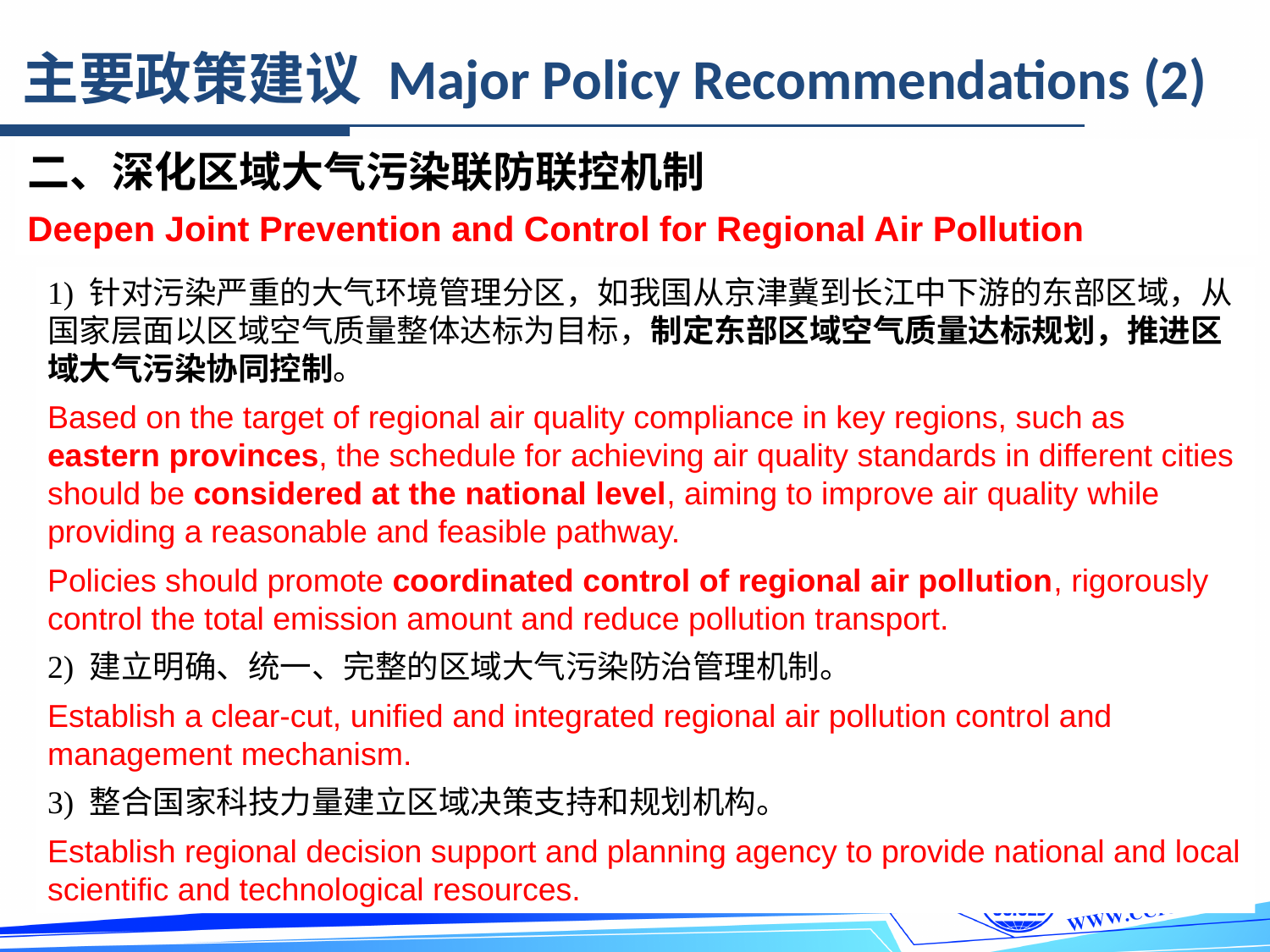

主要政策建议 Major Policy Recommendations (2)
二、深化区域大气污染联防联控机制
Deepen Joint Prevention and Control for Regional Air Pollution
1) 针对污染严重的大气环境管理分区，如我国从京津冀到长江中下游的东部区域，从国家层面以区域空气质量整体达标为目标，制定东部区域空气质量达标规划，推进区域大气污染协同控制。
Based on the target of regional air quality compliance in key regions, such as eastern provinces, the schedule for achieving air quality standards in different cities should be considered at the national level, aiming to improve air quality while providing a reasonable and feasible pathway.
Policies should promote coordinated control of regional air pollution, rigorously control the total emission amount and reduce pollution transport.
2) 建立明确、统一、完整的区域大气污染防治管理机制。
Establish a clear-cut, unified and integrated regional air pollution control and management mechanism.
3) 整合国家科技力量建立区域决策支持和规划机构。
Establish regional decision support and planning agency to provide national and local scientific and technological resources.